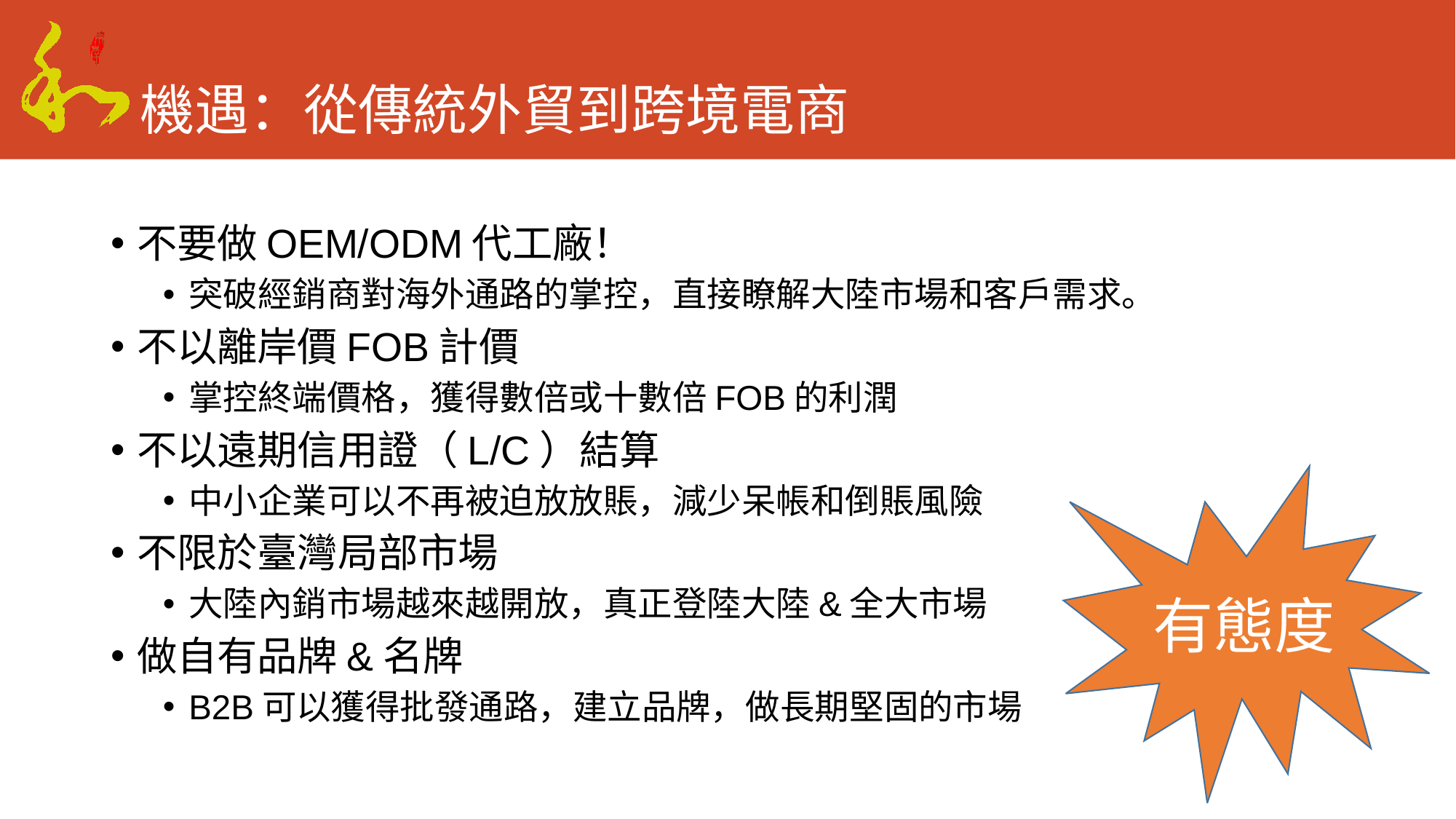

# 機遇：從傳統外貿到跨境電商
不要做OEM/ODM代工廠！
突破經銷商對海外通路的掌控，直接瞭解大陸市場和客戶需求。
不以離岸價FOB計價
掌控終端價格，獲得數倍或十數倍FOB的利潤
不以遠期信用證（L/C）結算
中小企業可以不再被迫放放賬，減少呆帳和倒賬風險
不限於臺灣局部市場
大陸內銷市場越來越開放，真正登陸大陸&全大市場
做自有品牌&名牌
B2B可以獲得批發通路，建立品牌，做長期堅固的市場

有態度